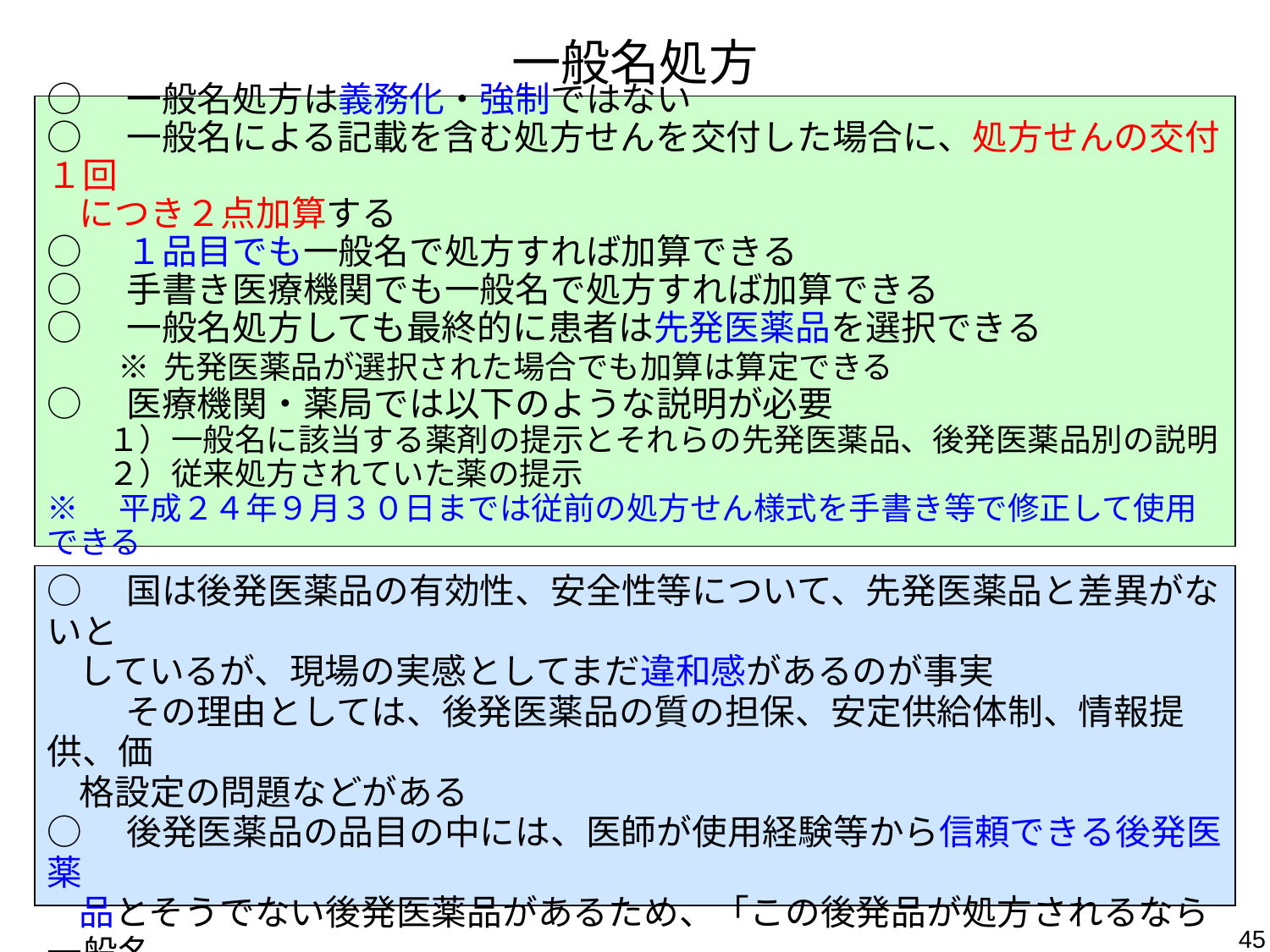

一般名処方
○　一般名処方は義務化・強制ではない
○　一般名による記載を含む処方せんを交付した場合に、処方せんの交付１回
   につき２点加算する
○　１品目でも一般名で処方すれば加算できる
○　手書き医療機関でも一般名で処方すれば加算できる
○　一般名処方しても最終的に患者は先発医薬品を選択できる
　　※  先発医薬品が選択された場合でも加算は算定できる
○　医療機関・薬局では以下のような説明が必要
　    １）一般名に該当する薬剤の提示とそれらの先発医薬品、後発医薬品別の説明
　    ２）従来処方されていた薬の提示
※　平成２４年９月３０日までは従前の処方せん様式を手書き等で修正して使用できる

○　国は後発医薬品の有効性、安全性等について、先発医薬品と差異がないと
   しているが、現場の実感としてまだ違和感があるのが事実
　　 その理由としては、後発医薬品の質の担保、安定供給体制、情報提供、価
   格設定の問題などがある
○　後発医薬品の品目の中には、医師が使用経験等から信頼できる後発医薬
   品とそうでない後発医薬品があるため、「この後発品が処方されるなら一般名
   処方してもよい」と考える医師がいる
→　薬局における後発医薬品の品揃え等について、工夫ができないか？

45